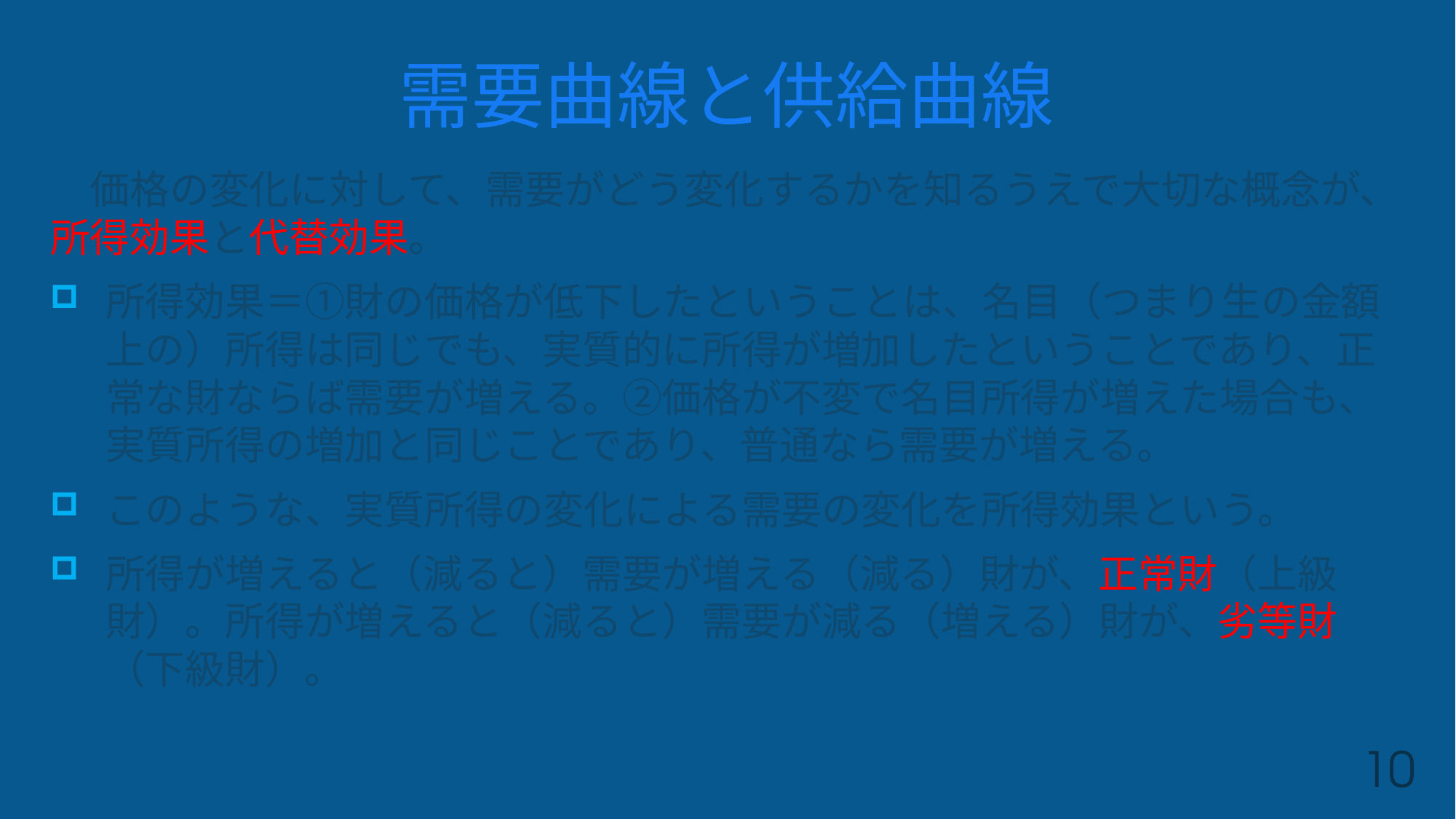

# 需要曲線と供給曲線
　価格の変化に対して、需要がどう変化するかを知るうえで大切な概念が、所得効果と代替効果。
所得効果＝①財の価格が低下したということは、名目（つまり生の金額上の）所得は同じでも、実質的に所得が増加したということであり、正常な財ならば需要が増える。②価格が不変で名目所得が増えた場合も、実質所得の増加と同じことであり、普通なら需要が増える。
このような、実質所得の変化による需要の変化を所得効果という。
所得が増えると（減ると）需要が増える（減る）財が、正常財（上級財）。所得が増えると（減ると）需要が減る（増える）財が、劣等財（下級財）。

10